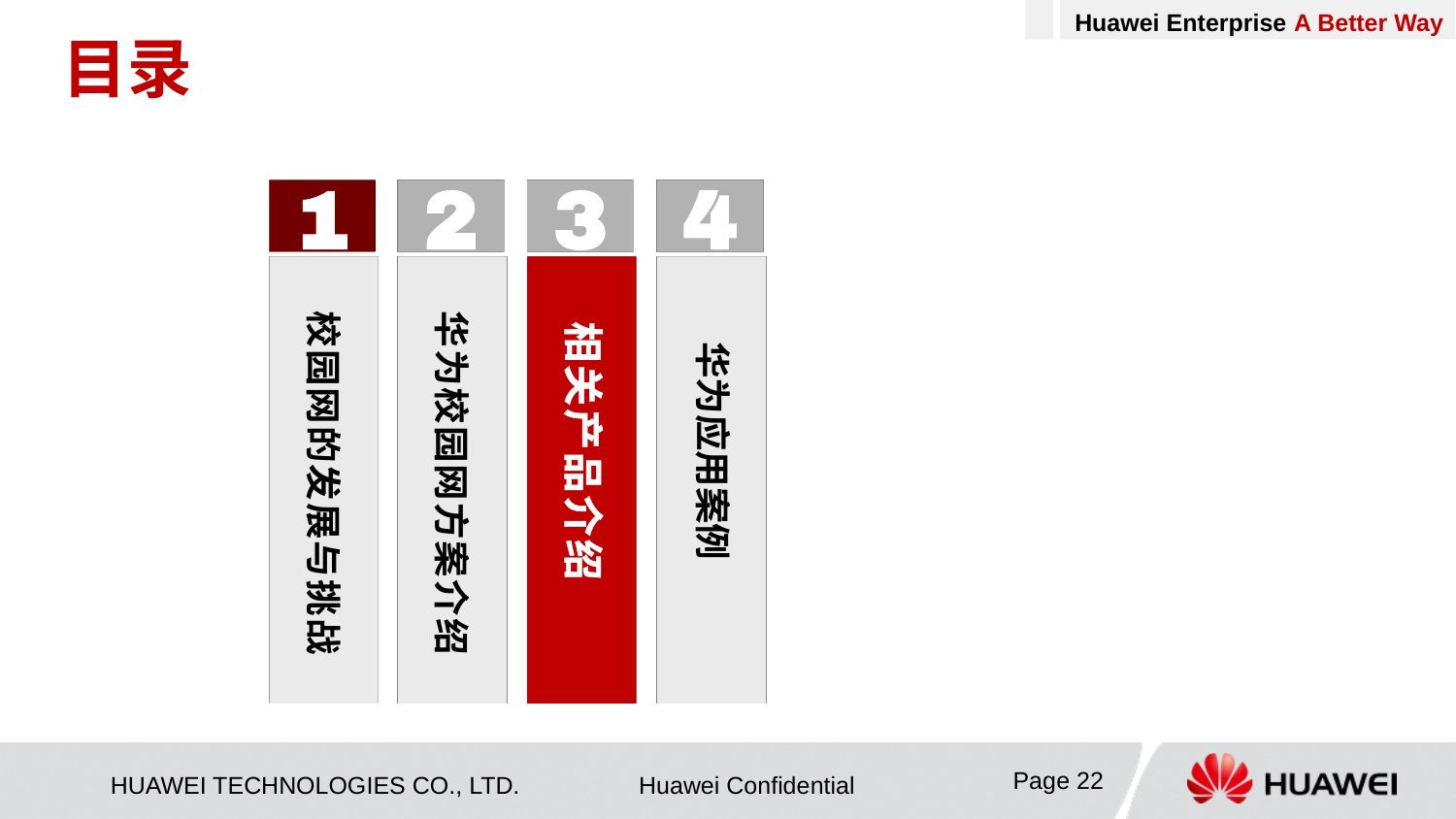

目录
1
2
3
4

华为校园网方案介绍
校园网的发展与挑战
华为应用案例
相关产品介绍